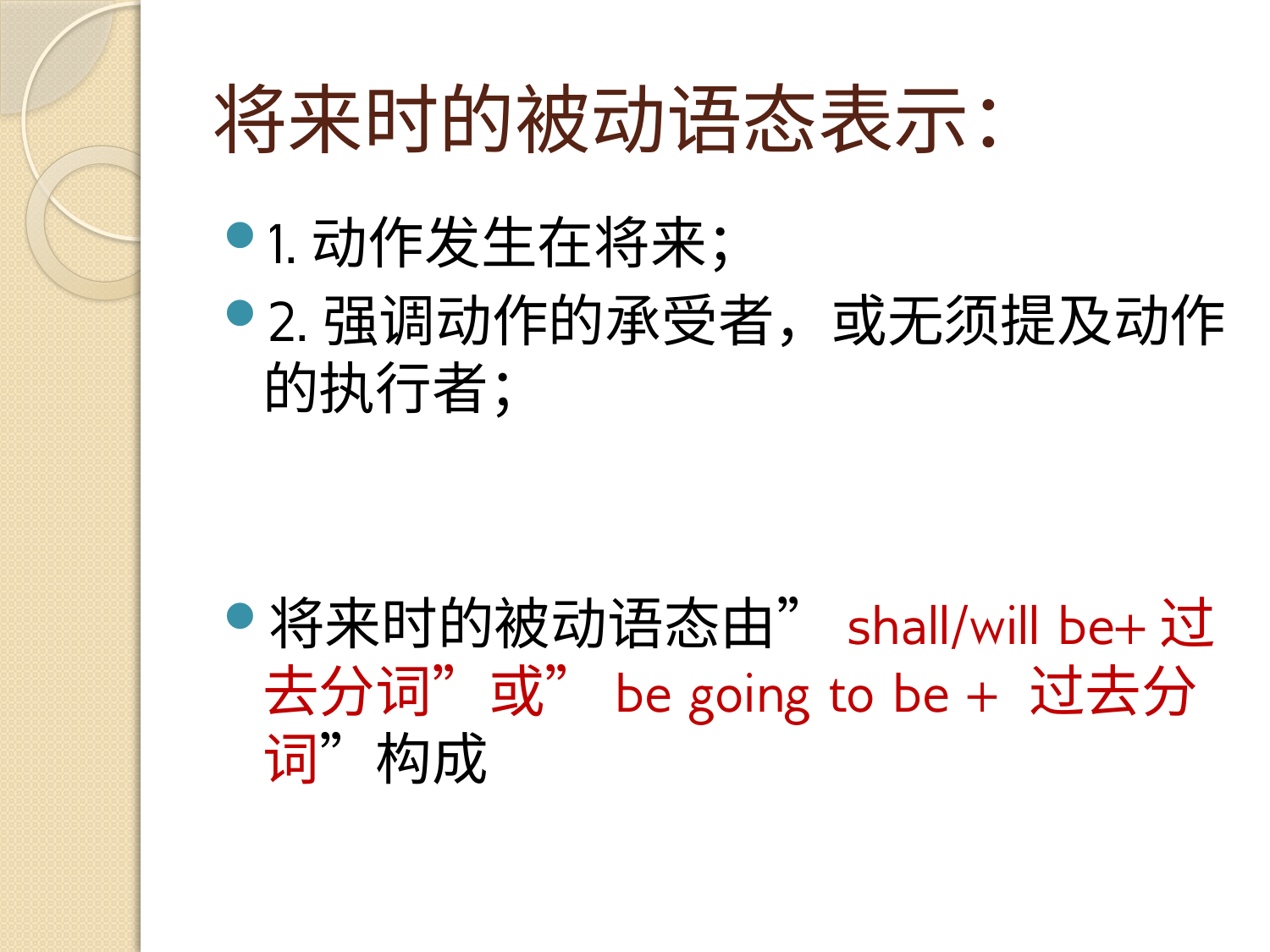

# 将来时的被动语态表示：
1.动作发生在将来；
2.强调动作的承受者，或无须提及动作的执行者；

将来时的被动语态由”shall/will be+过去分词”或”be going to be + 过去分词”构成